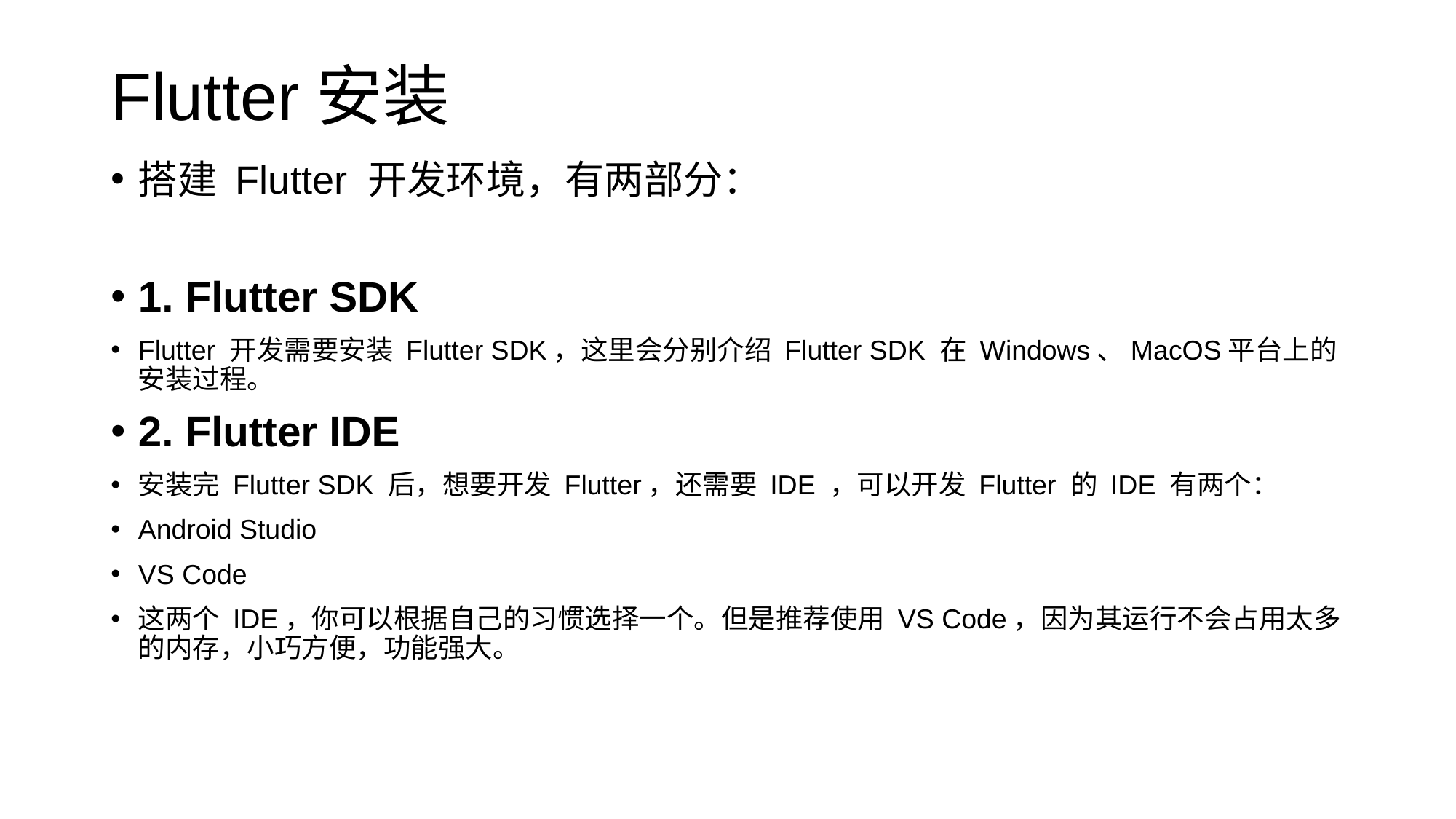

# Flutter安装
搭建 Flutter 开发环境，有两部分：

1. Flutter SDK
Flutter 开发需要安装 Flutter SDK，这里会分别介绍 Flutter SDK 在 Windows、MacOS平台上的安装过程。
2. Flutter IDE
安装完 Flutter SDK 后，想要开发 Flutter，还需要 IDE ，可以开发 Flutter 的 IDE 有两个：
Android Studio
VS Code
这两个 IDE，你可以根据自己的习惯选择一个。但是推荐使用 VS Code，因为其运行不会占用太多的内存，小巧方便，功能强大。